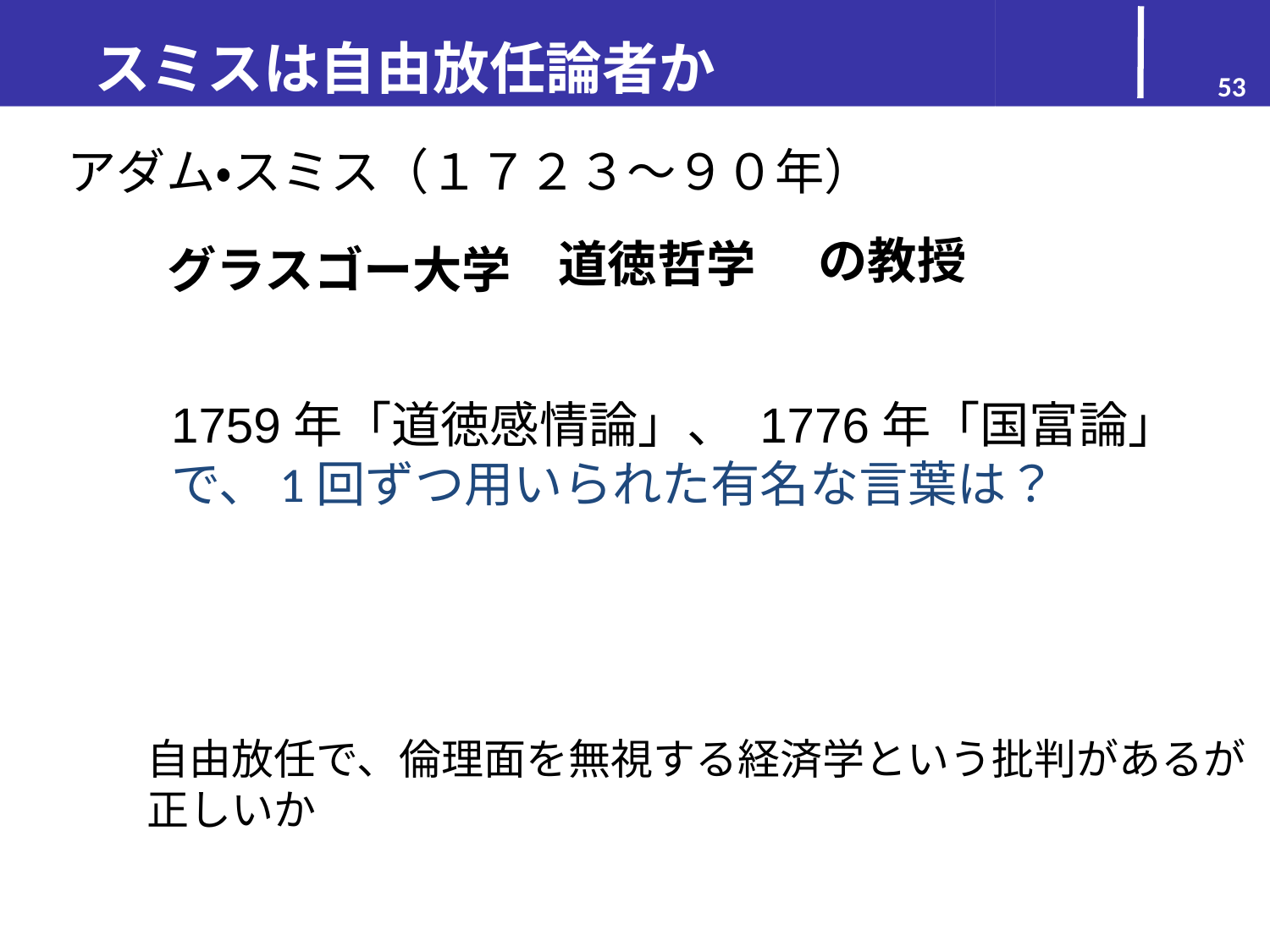

スミスは自由放任論者か
53
# アダム・スミス（１７２３～９０年）
の教授
道徳哲学
グラスゴー大学
1759年「道徳感情論」、 1776年「国富論」
で、1回ずつ用いられた有名な言葉は？
自由放任で、倫理面を無視する経済学という批判があるが
正しいか